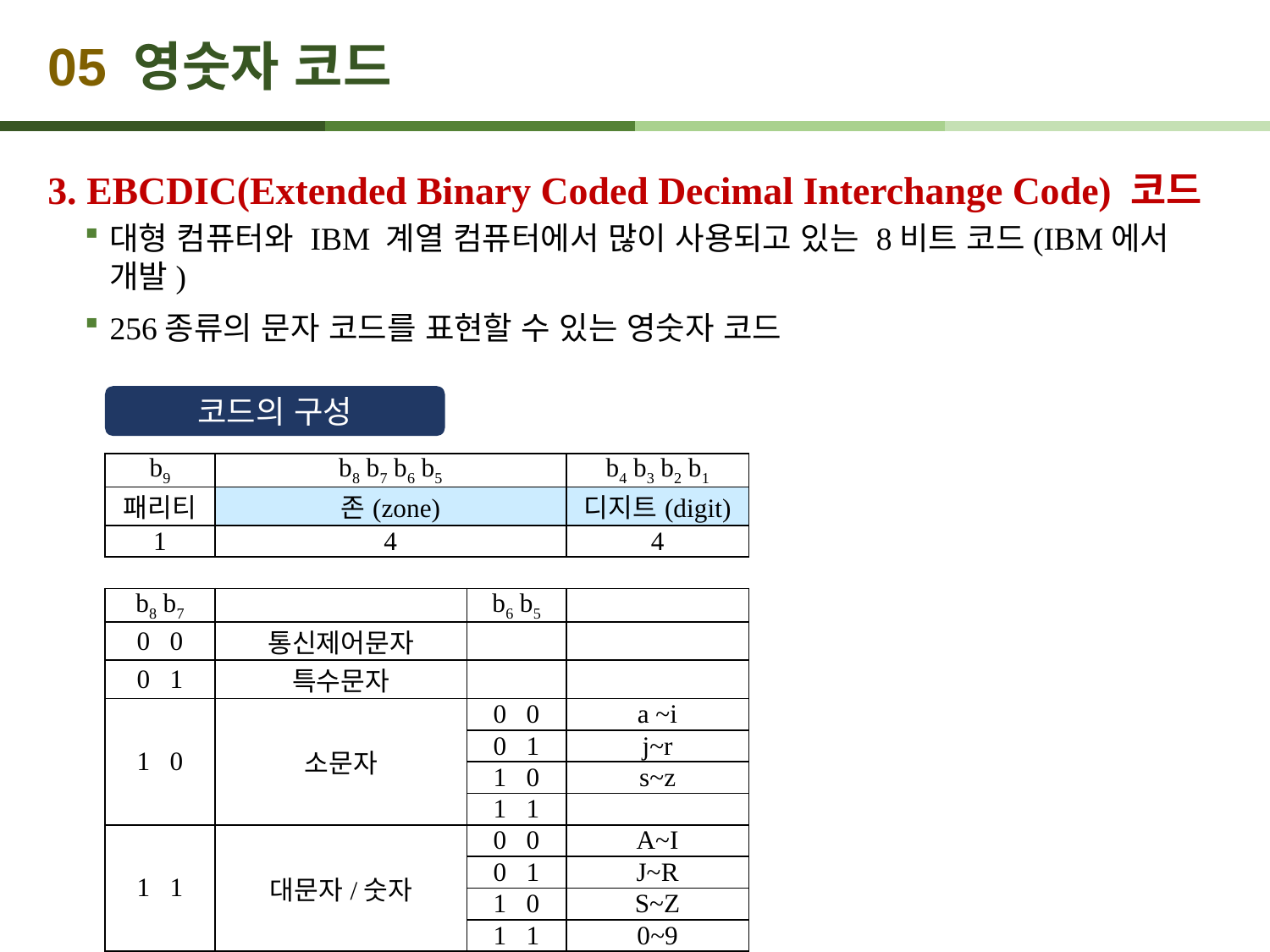

# 05 영숫자 코드
3. EBCDIC(Extended Binary Coded Decimal Interchange Code) 코드
대형 컴퓨터와 IBM 계열 컴퓨터에서 많이 사용되고 있는 8비트 코드(IBM에서 개발)
256종류의 문자 코드를 표현할 수 있는 영숫자 코드

코드의 구성
| b9 | b8 b7 b6 b5 |  | b4 b3 b2 b1 |
| --- | --- | --- | --- |
| 패리티 | 존(zone) |  | 디지트(digit) |
| 1 | 4 |  | 4 |
|  |  |  |  |
| b8 b7 |  | b6 b5 |  |
| 0 0 | 통신제어문자 |  |  |
| 0 1 | 특수문자 |  |  |
| 1 0 | 소문자 | 0 0 | a ~i |
|  |  | 0 1 | j~r |
|  |  | 1 0 | s~z |
|  |  | 1 1 |  |
| 1 1 | 대문자/숫자 | 0 0 | A~I |
|  |  | 0 1 | J~R |
|  |  | 1 0 | S~Z |
|  |  | 1 1 | 0~9 |